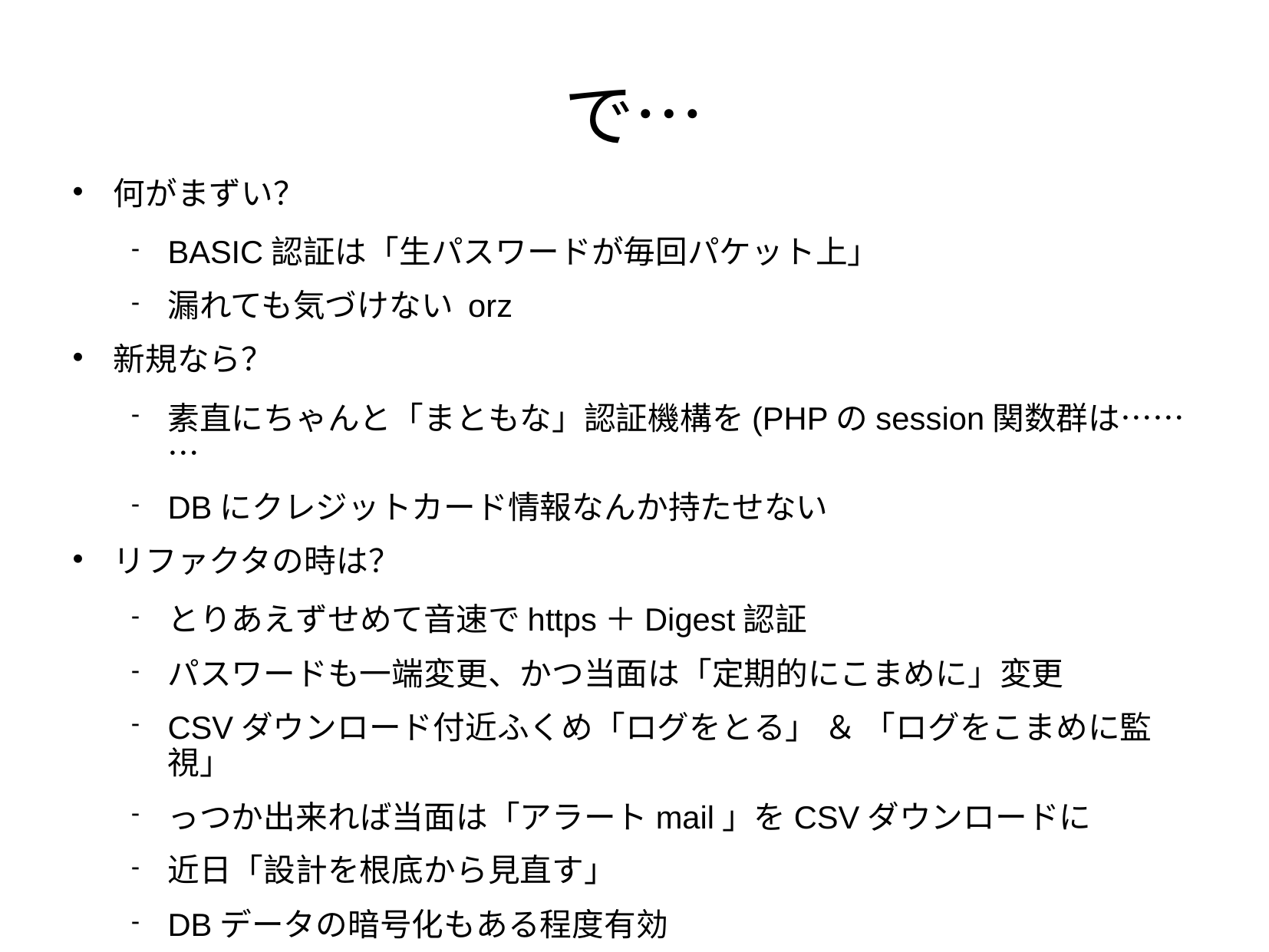

# で…
何がまずい？
BASIC認証は「生パスワードが毎回パケット上」
漏れても気づけない orz
新規なら？
素直にちゃんと「まともな」認証機構を(PHPのsession関数群は………
DBにクレジットカード情報なんか持たせない
リファクタの時は？
とりあえずせめて音速でhttps＋Digest認証
パスワードも一端変更、かつ当面は「定期的にこまめに」変更
CSVダウンロード付近ふくめ「ログをとる」 ＆ 「ログをこまめに監視」
っつか出来れば当面は「アラートmail」をCSVダウンロードに
近日「設計を根底から見直す」
DBデータの暗号化もある程度有効
ってか「情報を持たないですむ」方法を考える